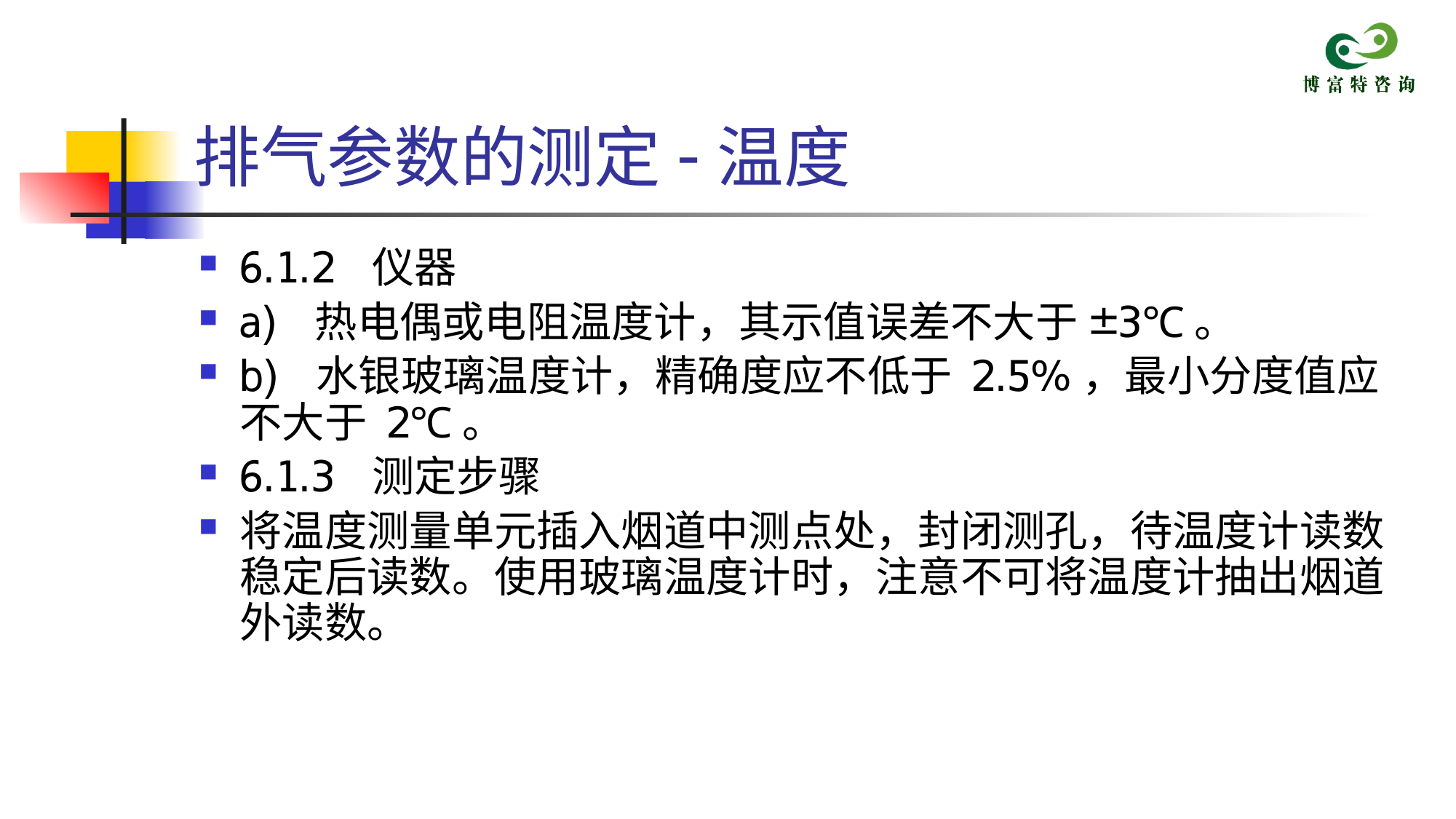

# 排气参数的测定-温度
6.1.2  仪器
a)  热电偶或电阻温度计，其示值误差不大于±3℃。
b)  水银玻璃温度计，精确度应不低于 2.5%，最小分度值应不大于 2℃。
6.1.3  测定步骤
将温度测量单元插入烟道中测点处，封闭测孔，待温度计读数稳定后读数。使用玻璃温度计时，注意不可将温度计抽出烟道外读数。